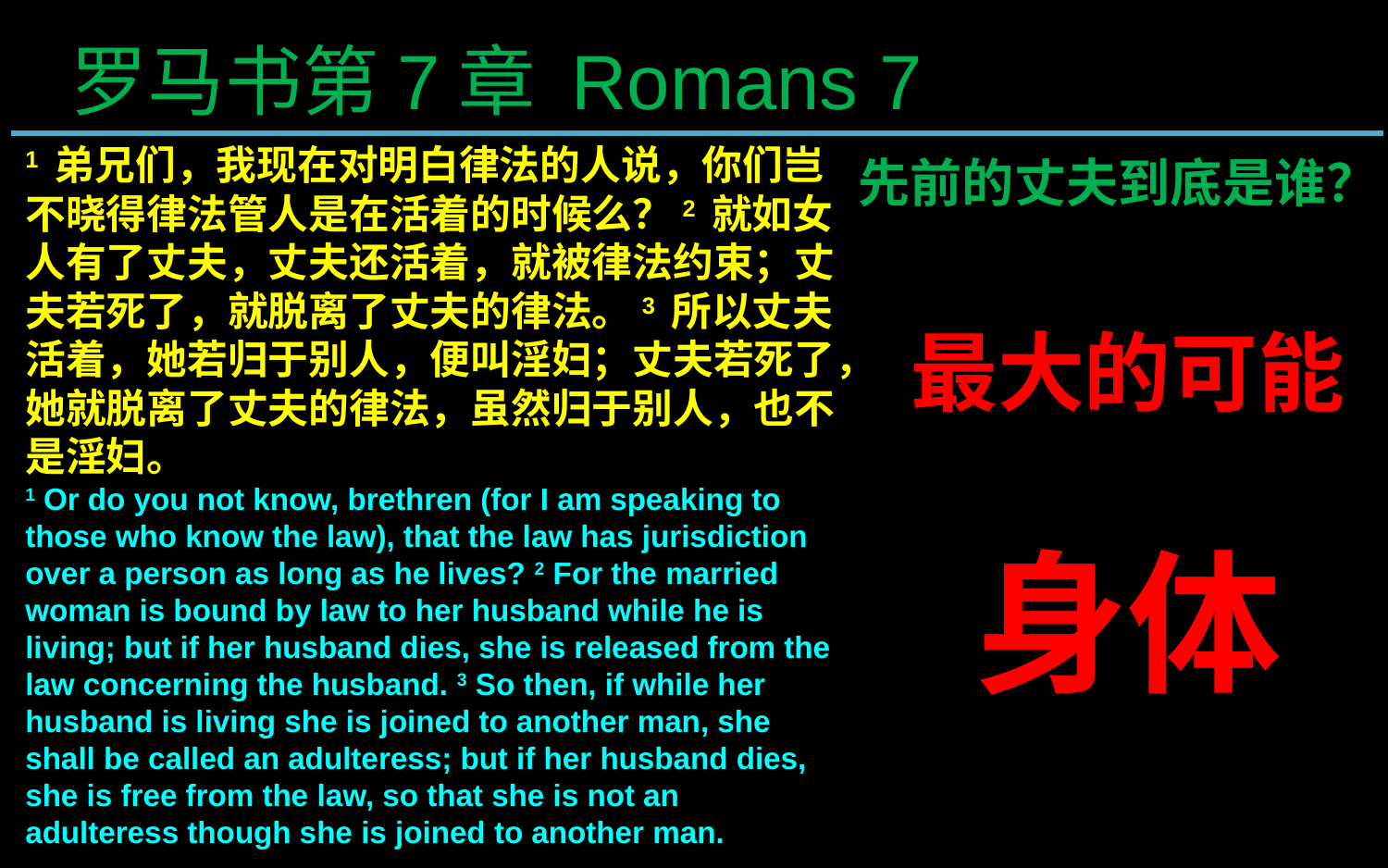

罗马书第7章 Romans 7
1 弟兄们，我现在对明白律法的人说，你们岂不晓得律法管人是在活着的时候么？2 就如女人有了丈夫，丈夫还活着，就被律法约束；丈夫若死了，就脱离了丈夫的律法。3 所以丈夫活着，她若归于别人，便叫淫妇；丈夫若死了，她就脱离了丈夫的律法，虽然归于别人，也不是淫妇。
1 Or do you not know, brethren (for I am speaking to those who know the law), that the law has jurisdiction over a person as long as he lives? 2 For the married woman is bound by law to her husband while he is living; but if her husband dies, she is released from the law concerning the husband. 3 So then, if while her husband is living she is joined to another man, she shall be called an adulteress; but if her husband dies, she is free from the law, so that she is not an adulteress though she is joined to another man.

先前的丈夫到底是谁？
最大的可能

身体